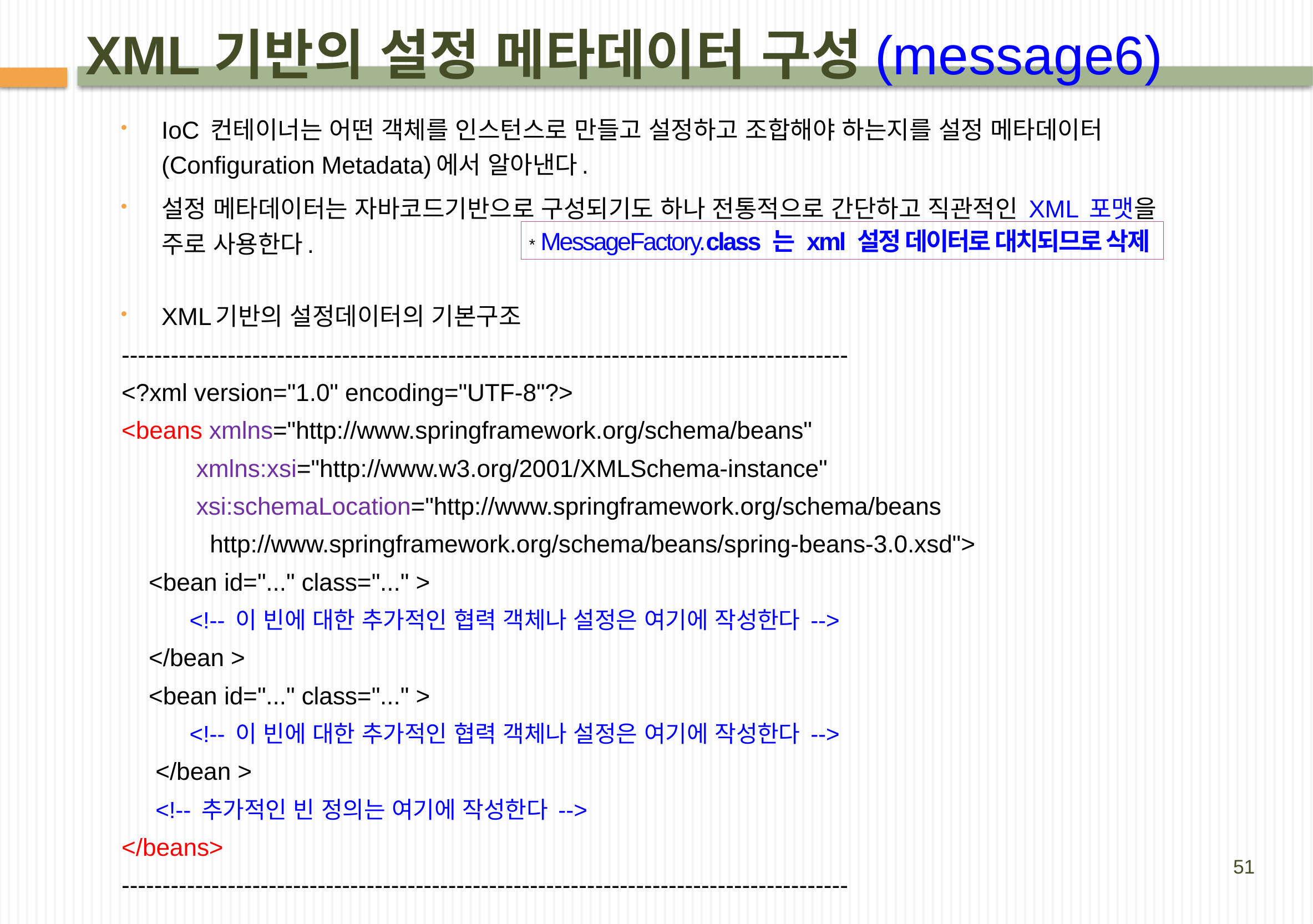

# XML기반의 설정 메타데이터 구성(message6)
IoC 컨테이너는 어떤 객체를 인스턴스로 만들고 설정하고 조합해야 하는지를 설정 메타데이터(Configuration Metadata)에서 알아낸다.
설정 메타데이터는 자바코드기반으로 구성되기도 하나 전통적으로 간단하고 직관적인 XML 포맷을 주로 사용한다.

XML기반의 설정데이터의 기본구조
-----------------------------------------------------------------------------------------
<?xml version="1.0" encoding="UTF-8"?>
<beans xmlns="http://www.springframework.org/schema/beans"
           xmlns:xsi="http://www.w3.org/2001/XMLSchema-instance"
           xsi:schemaLocation="http://www.springframework.org/schema/beans
             http://www.springframework.org/schema/beans/spring-beans-3.0.xsd">
    <bean id="..." class="..." >
          <!-- 이 빈에 대한 추가적인 협력 객체나 설정은 여기에 작성한다 -->
    </bean >
    <bean id="..." class="..." >
          <!-- 이 빈에 대한 추가적인 협력 객체나 설정은 여기에 작성한다 -->
     </bean >
     <!-- 추가적인 빈 정의는 여기에 작성한다 -->
</beans>
-----------------------------------------------------------------------------------------
* MessageFactory.class 는 xml 설정 데이터로 대치되므로 삭제
51